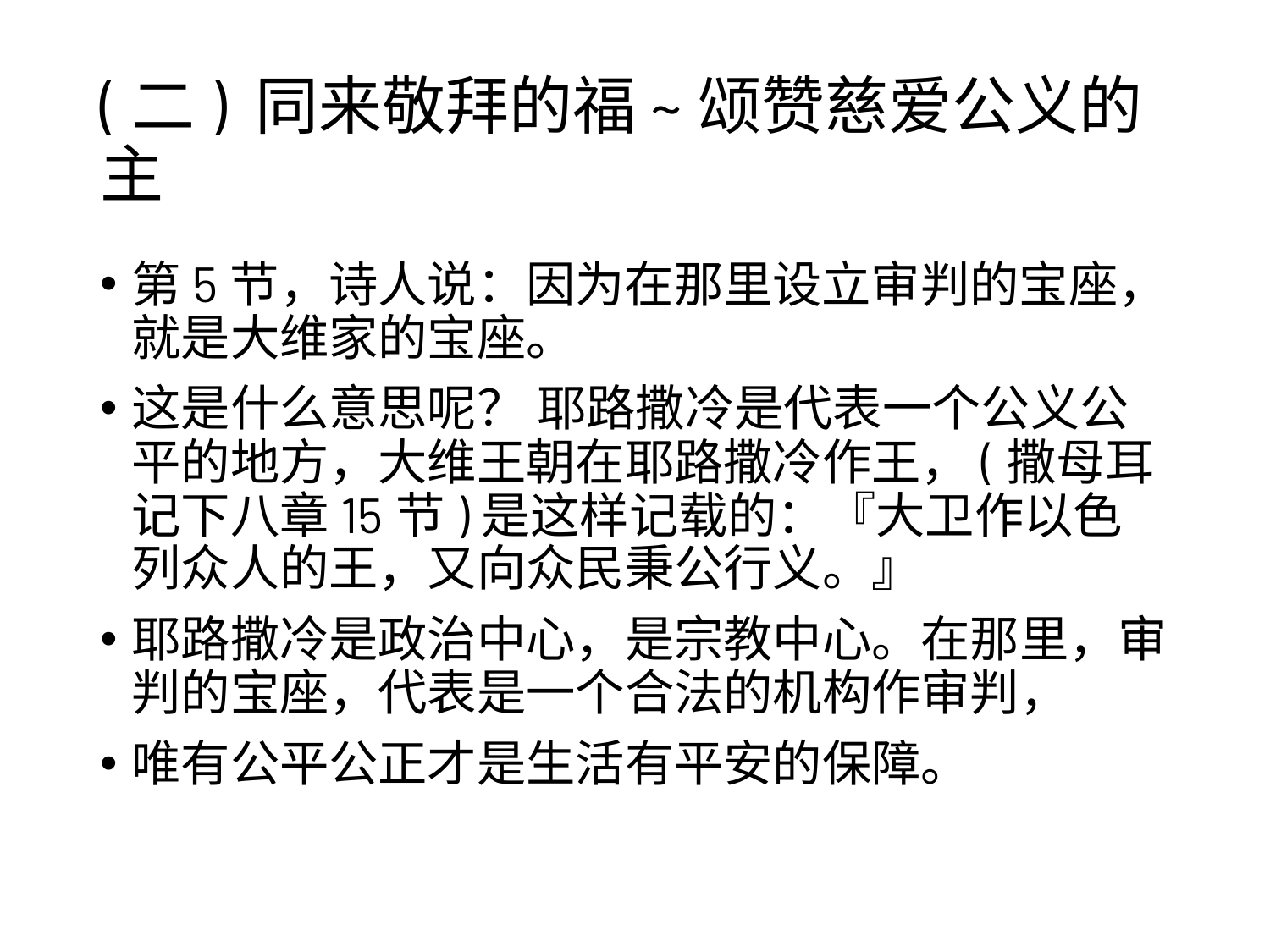

# (二)	 同来敬拜的福~颂赞慈爱公义的主
第5节，诗人说：因为在那里设立审判的宝座，就是大维家的宝座。
这是什么意思呢？ 耶路撒冷是代表一个公义公平的地方，大维王朝在耶路撒冷作王，(撒母耳记下八章15节)是这样记载的：『大卫作以色列众人的王，又向众民秉公行义。』
耶路撒冷是政治中心，是宗教中心。在那里，审判的宝座，代表是一个合法的机构作审判，
唯有公平公正才是生活有平安的保障。